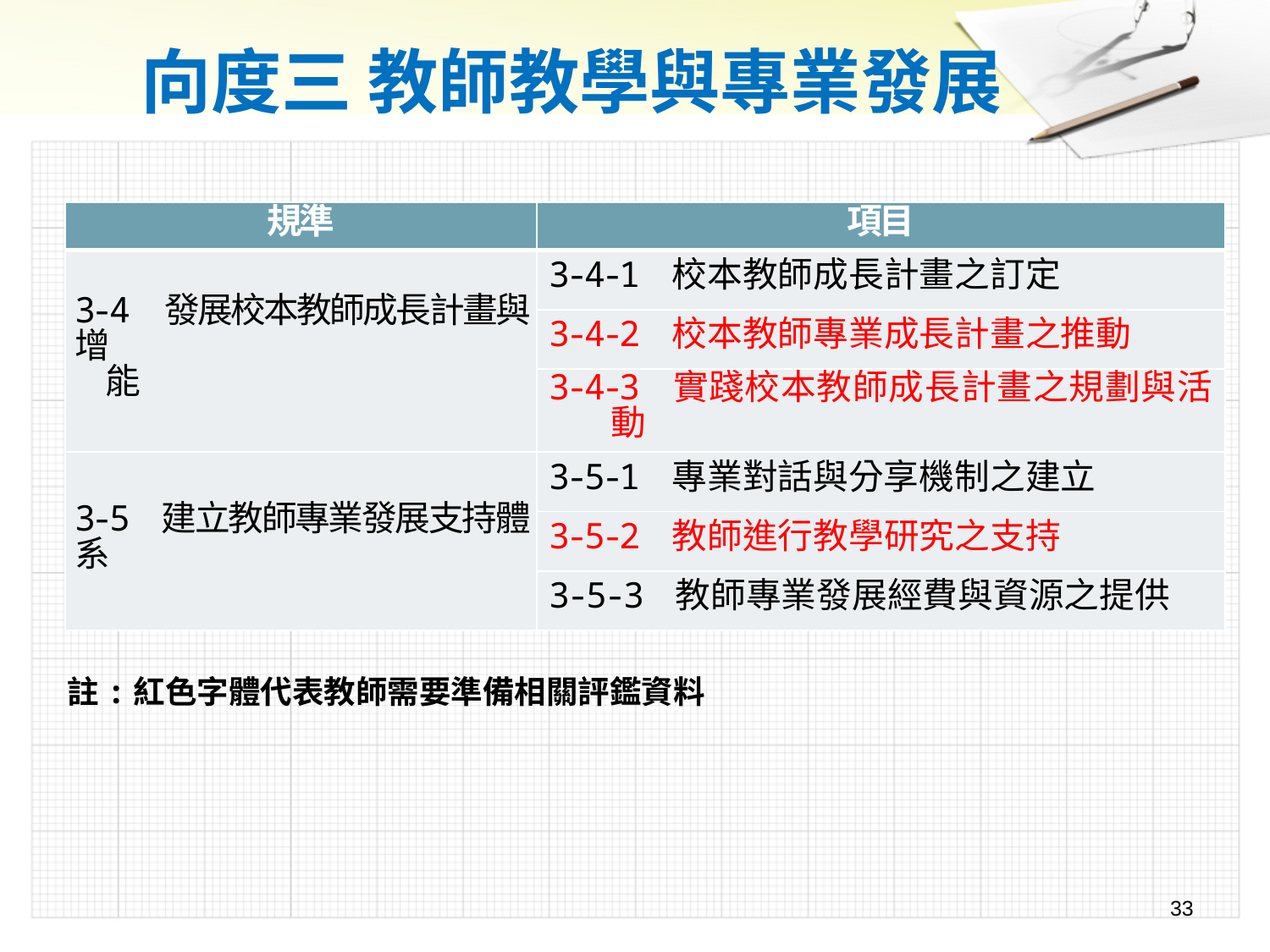

# 向度三 教師教學與專業發展
| 規準 | 項目 |
| --- | --- |
| 3-4 發展校本教師成長計畫與增 能 | 3-4-1 校本教師成長計畫之訂定 |
|  | 3-4-2 校本教師專業成長計畫之推動 |
|  | 3-4-3 實踐校本教師成長計畫之規劃與活動 |
| 3-5 建立教師專業發展支持體系 | 3-5-1 專業對話與分享機制之建立 |
|  | 3-5-2 教師進行教學研究之支持 |
|  | 3-5-3 教師專業發展經費與資源之提供 |
註:紅色字體代表教師需要準備相關評鑑資料
33